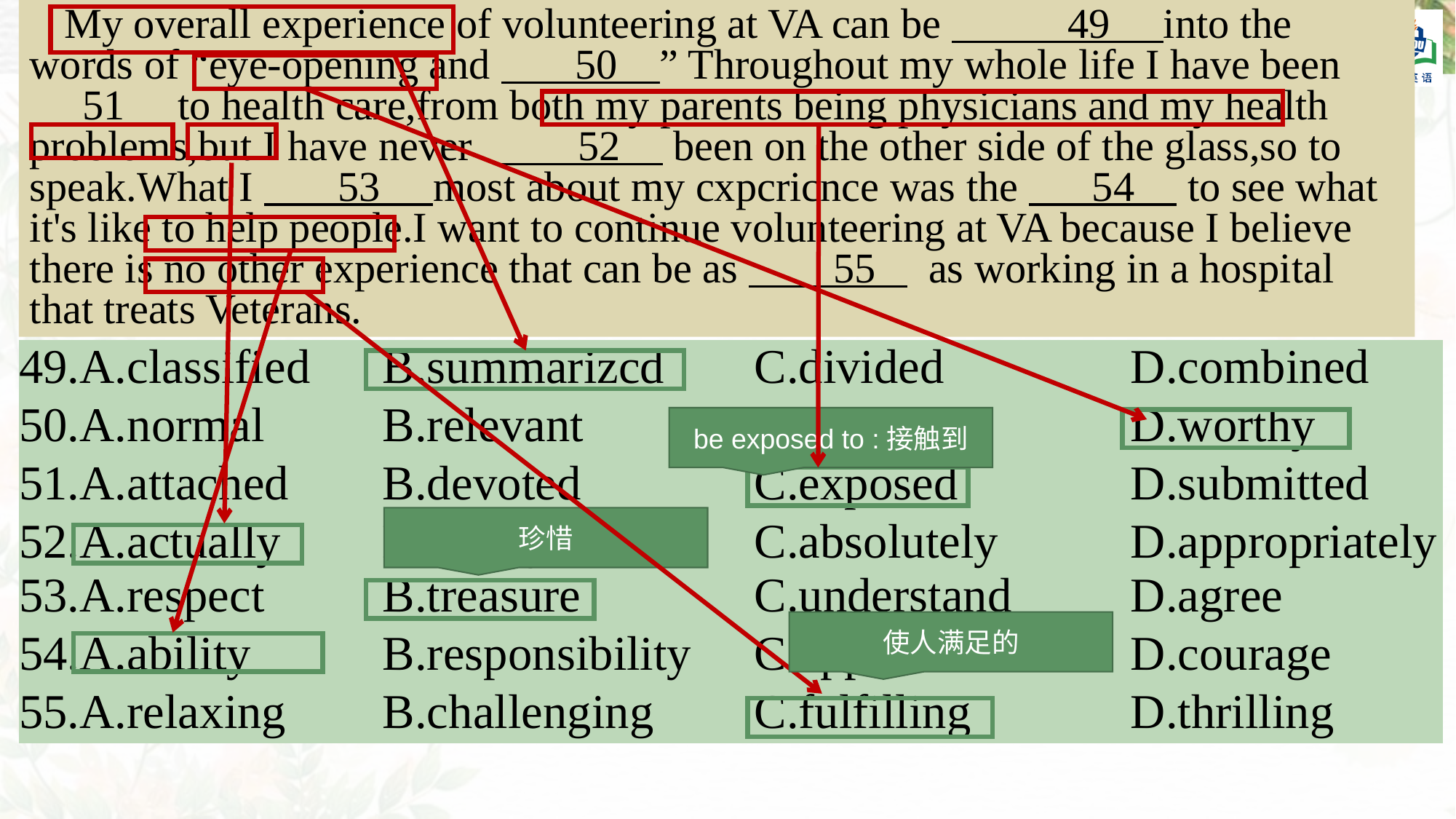

My overall experience of volunteering at VA can be            49     into the words of “eye-opening and        50    ” Throughout my whole life I have been           51     to health care,from both my parents being physicians and my health problems,but I have never          52     been on the other side of the glass,so to speak.What I        53     most about my cxpcricnce was the       54     to see what it's like to help people.I want to continue volunteering at VA because I believe there is no other experience that can be as         55     as working in a hospital that treats Veterans.

| 49.A.classified | B.summarizcd | C.divided | D.combined |
| --- | --- | --- | --- |
| 50.A.normal | B.relevant | C.reliable | D.worthy |
| 51.A.attached | B.devoted | C.exposed | D.submitted |
| 52.A.actually | B.totally | C.absolutely | D.appropriately |
| 53.A.respect | B.treasure | C.understand | D.agree |
| 54.A.ability | B.responsibility | C.approach | D.courage |
| 55.A.relaxing | B.challenging | C.fulfilling | D.thrilling |

be exposed to :接触到

珍惜

使人满足的